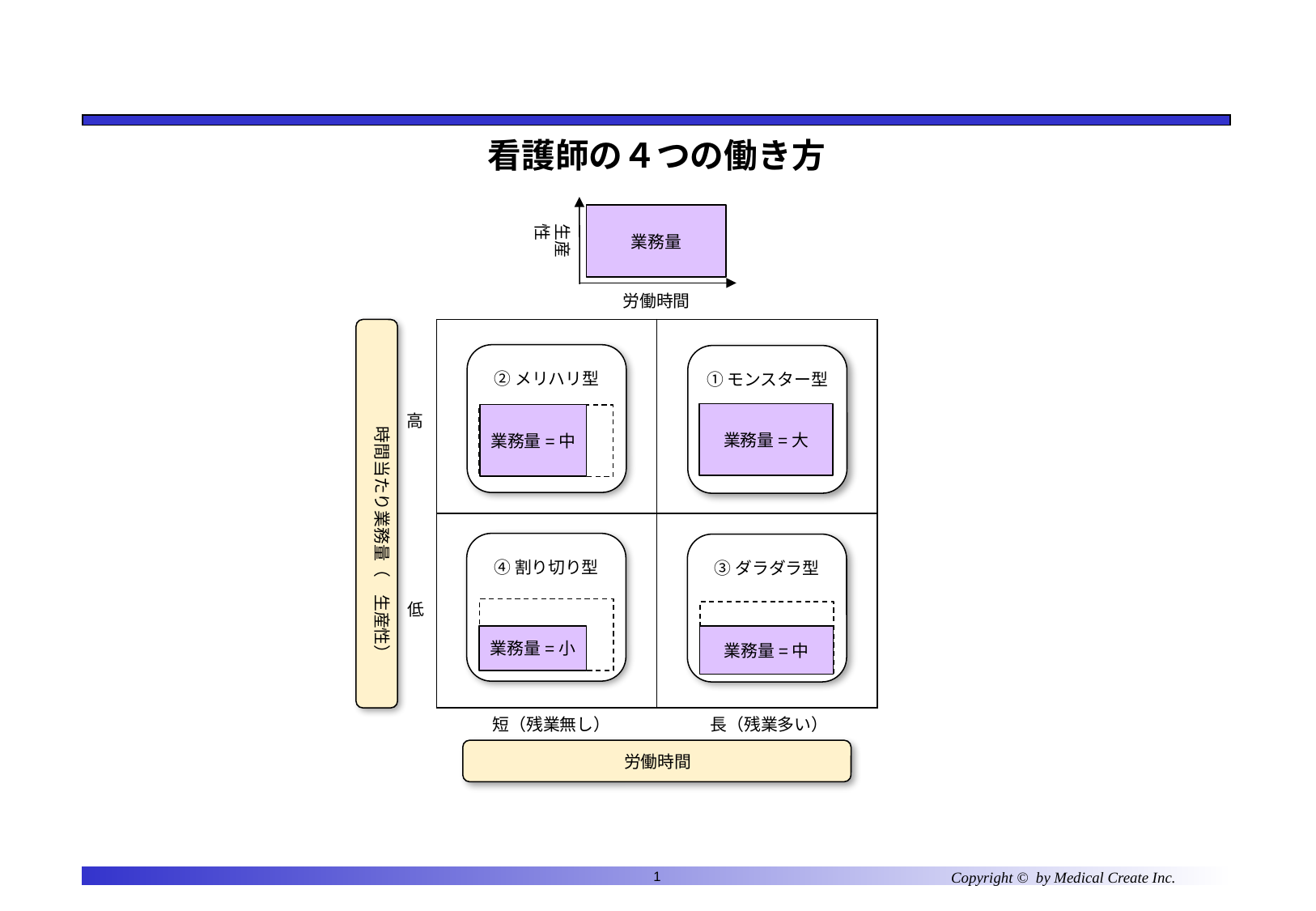

# 看護師の４つの働き方
業務量
生産性
労働時間

|  |  |
| --- | --- |
|  |  |
②メリハリ型

①モンスター型

業務量=大
高
業務量=中

時間当たり業務量（　生産性）
④割り切り型

③ダラダラ型

低

業務量=小
業務量=中
長（残業多い）
短（残業無し）
労働時間